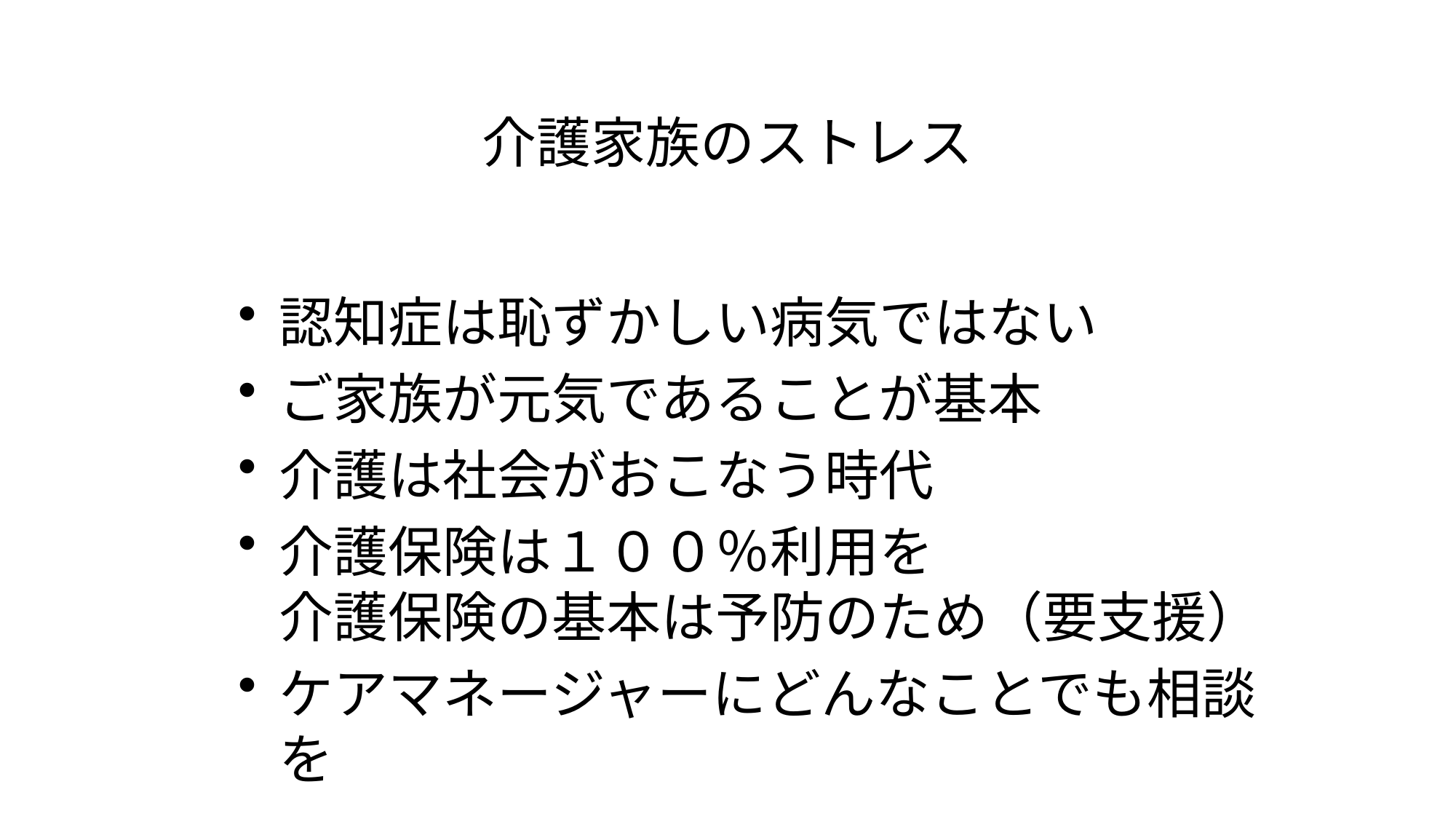

# 介護家族のストレス
認知症は恥ずかしい病気ではない
ご家族が元気であることが基本
介護は社会がおこなう時代
介護保険は１００％利用を
介護保険の基本は予防のため（要支援）
ケアマネージャーにどんなことでも相談を